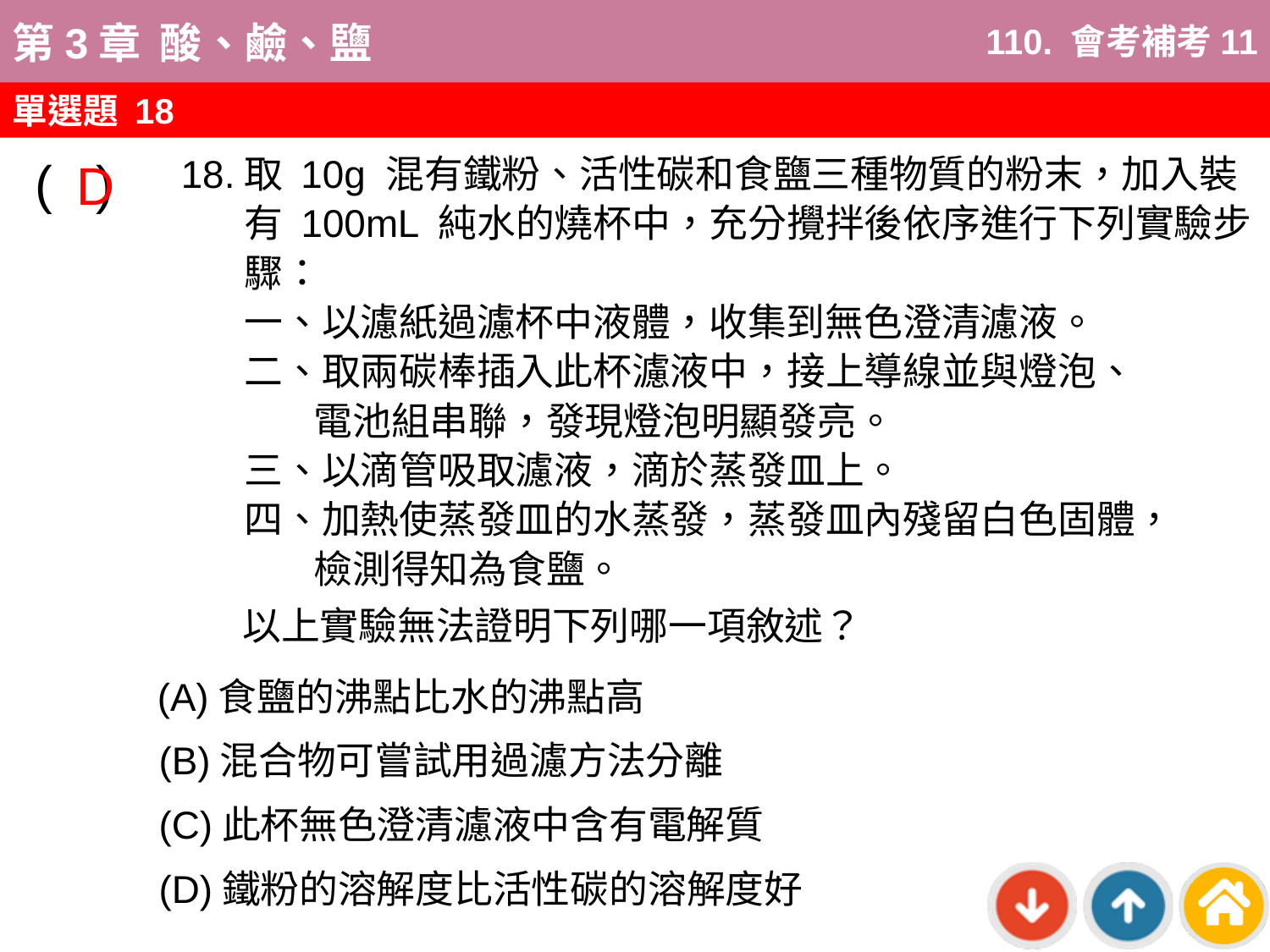

110. 會考補考11
單選題 18
D
(   )
18.取 10g 混有鐵粉、活性碳和食鹽三種物質的粉末，加入裝有 100mL 純水的燒杯中，充分攪拌後依序進行下列實驗步驟：
一、以濾紙過濾杯中液體，收集到無色澄清濾液。
二、取兩碳棒插入此杯濾液中，接上導線並與燈泡、
        電池組串聯，發現燈泡明顯發亮。
三、以滴管吸取濾液，滴於蒸發皿上。
四、加熱使蒸發皿的水蒸發，蒸發皿內殘留白色固體，
        檢測得知為食鹽。
      以上實驗無法證明下列哪一項敘述？
(A)食鹽的沸點比水的沸點高
(B)混合物可嘗試用過濾方法分離
(C)此杯無色澄清濾液中含有電解質
(D)鐵粉的溶解度比活性碳的溶解度好